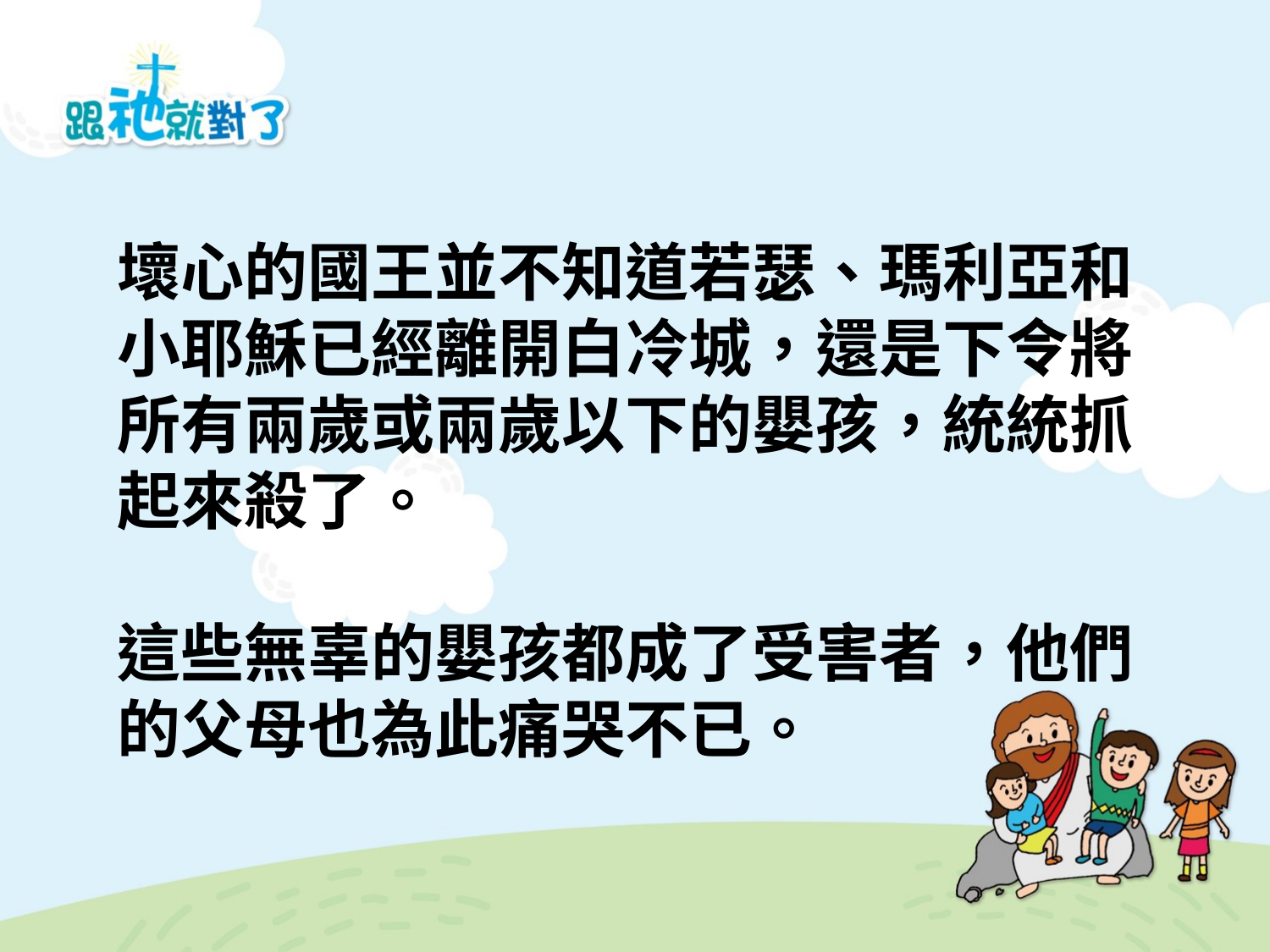

壞心的國王並不知道若瑟、瑪利亞和小耶穌已經離開白冷城，還是下令將所有兩歲或兩歲以下的嬰孩，統統抓起來殺了。

這些無辜的嬰孩都成了受害者，他們的父母也為此痛哭不已。